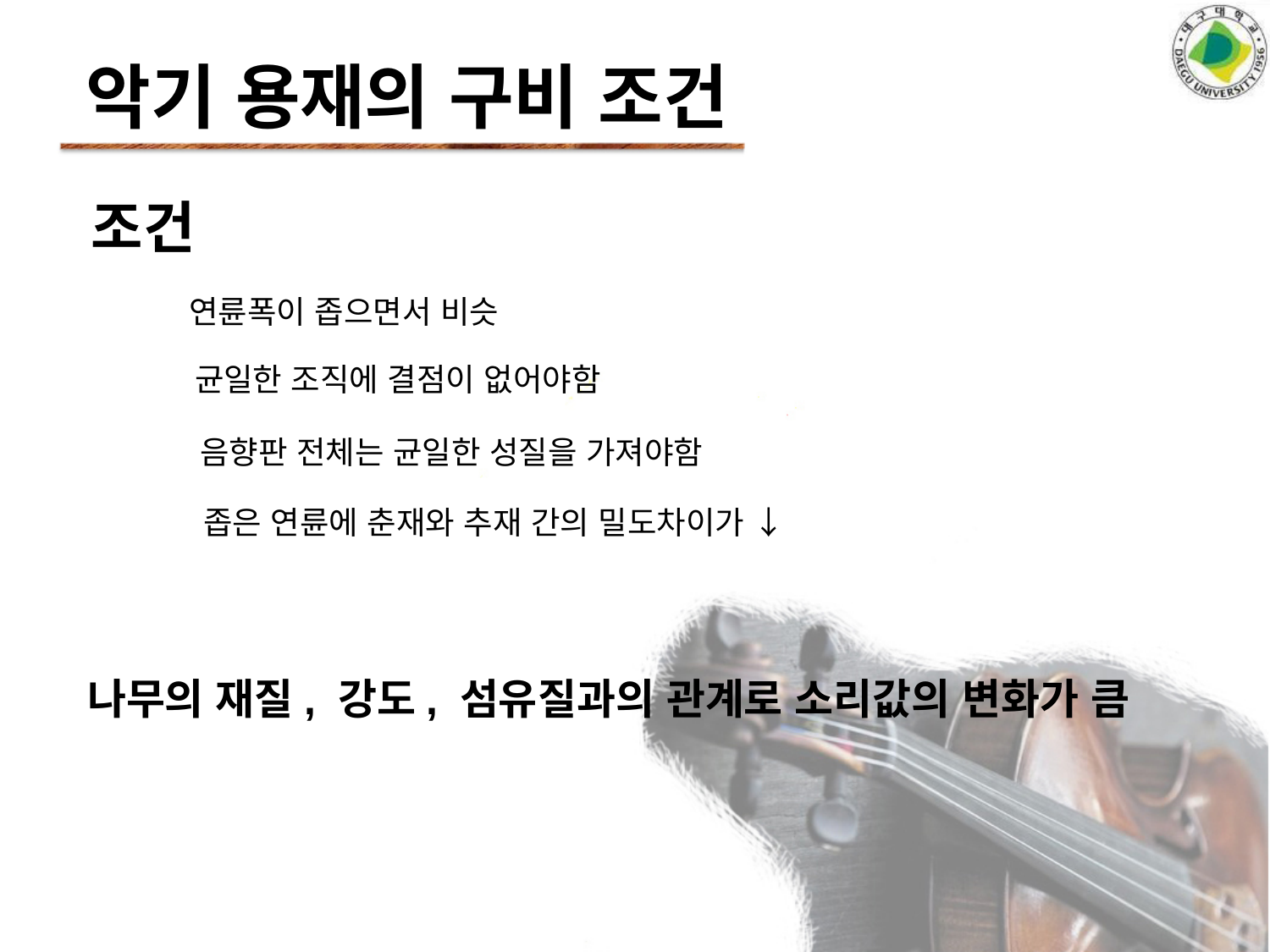

악기 용재의 구비 조건
조건
연륜폭이 좁으면서 비슷
균일한 조직에 결점이 없어야함
음향판 전체는 균일한 성질을 가져야함
좁은 연륜에 춘재와 추재 간의 밀도차이가 ↓
나무의 재질, 강도, 섬유질과의 관계로 소리값의 변화가 큼